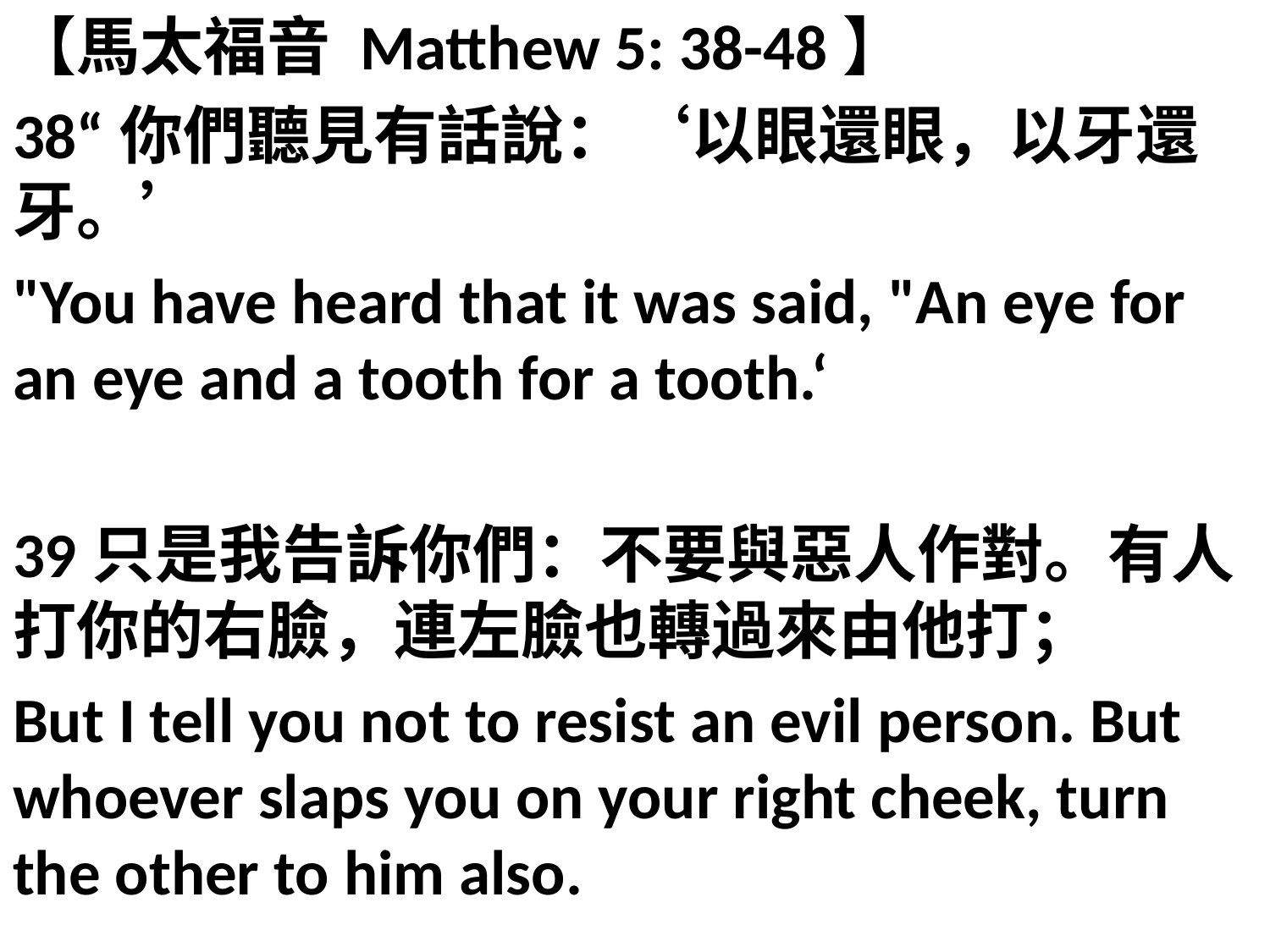

【馬太福音 Matthew 5: 38-48】
38“你們聽見有話說：‘以眼還眼，以牙還牙。’
"You have heard that it was said, "An eye for an eye and a tooth for a tooth.‘

39只是我告訴你們：不要與惡人作對。有人打你的右臉，連左臉也轉過來由他打；
But I tell you not to resist an evil person. But whoever slaps you on your right cheek, turn the other to him also.